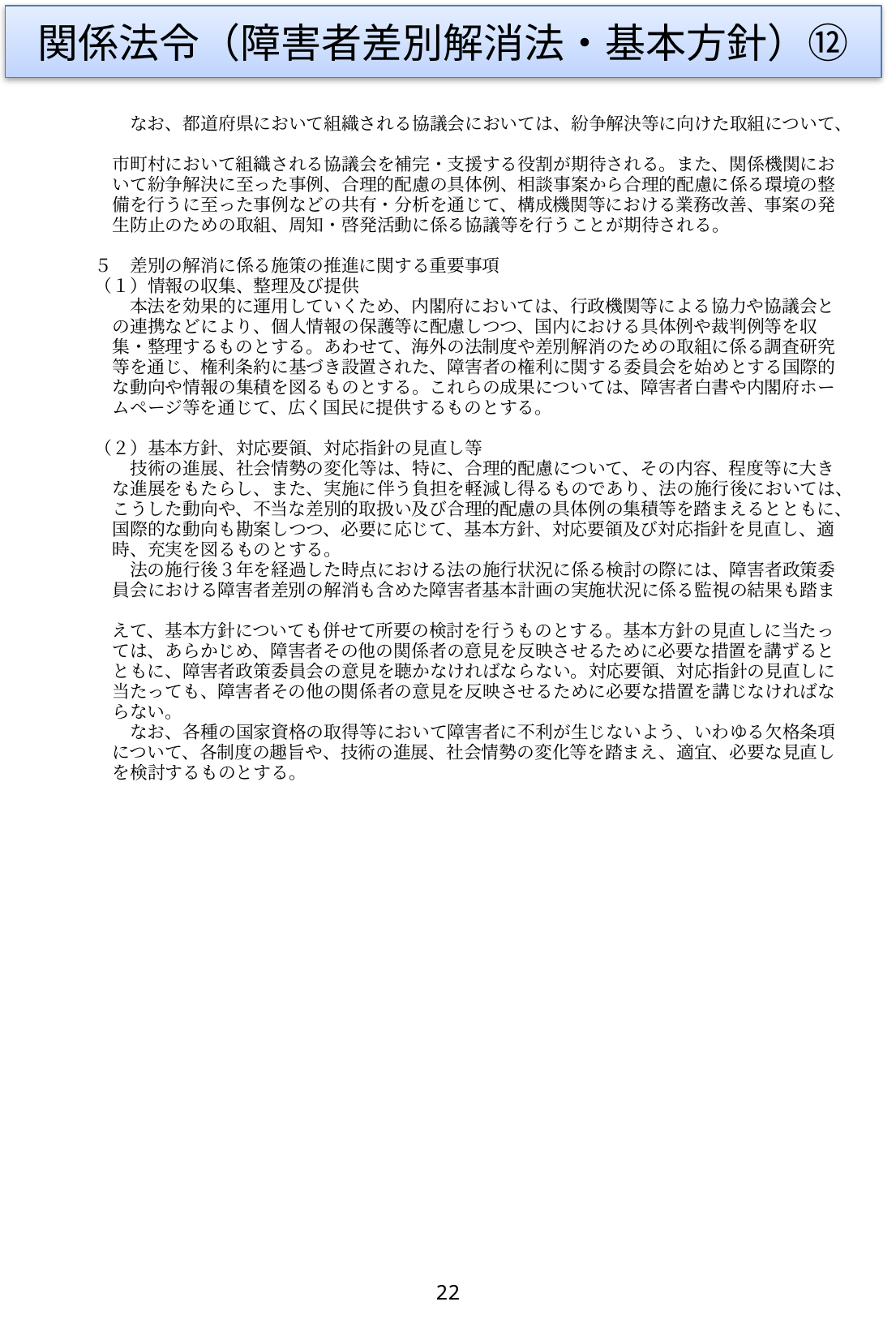

関係法令（障害者差別解消法・基本方針）⑫
　　　なお、都道府県において組織される協議会においては、紛争解決等に向けた取組について、
　　市町村において組織される協議会を補完・支援する役割が期待される。また、関係機関にお
　　いて紛争解決に至った事例、合理的配慮の具体例、相談事案から合理的配慮に係る環境の整
　　備を行うに至った事例などの共有・分析を通じて、構成機関等における業務改善、事案の発
　　生防止のための取組、周知・啓発活動に係る協議等を行うことが期待される。

　５　差別の解消に係る施策の推進に関する重要事項
　（１）情報の収集、整理及び提供
　　　本法を効果的に運用していくため、内閣府においては、行政機関等による協力や協議会と
　　の連携などにより、個人情報の保護等に配慮しつつ、国内における具体例や裁判例等を収
　　集・整理するものとする。あわせて、海外の法制度や差別解消のための取組に係る調査研究
　　等を通じ、権利条約に基づき設置された、障害者の権利に関する委員会を始めとする国際的
　　な動向や情報の集積を図るものとする。これらの成果については、障害者白書や内閣府ホー
　　ムページ等を通じて、広く国民に提供するものとする。

　（２）基本方針、対応要領、対応指針の見直し等
　　　技術の進展、社会情勢の変化等は、特に、合理的配慮について、その内容、程度等に大き
　　な進展をもたらし、また、実施に伴う負担を軽減し得るものであり、法の施行後においては、
　　こうした動向や、不当な差別的取扱い及び合理的配慮の具体例の集積等を踏まえるとともに、
　　国際的な動向も勘案しつつ、必要に応じて、基本方針、対応要領及び対応指針を見直し、適
　　時、充実を図るものとする。
　　　法の施行後３年を経過した時点における法の施行状況に係る検討の際には、障害者政策委
　　員会における障害者差別の解消も含めた障害者基本計画の実施状況に係る監視の結果も踏ま
　　えて、基本方針についても併せて所要の検討を行うものとする。基本方針の見直しに当たっ
　　ては、あらかじめ、障害者その他の関係者の意見を反映させるために必要な措置を講ずると
　　ともに、障害者政策委員会の意見を聴かなければならない。対応要領、対応指針の見直しに
　　当たっても、障害者その他の関係者の意見を反映させるために必要な措置を講じなければな
　　らない。
　　　なお、各種の国家資格の取得等において障害者に不利が生じないよう、いわゆる欠格条項
　　について、各制度の趣旨や、技術の進展、社会情勢の変化等を踏まえ、適宜、必要な見直し
　　を検討するものとする。

22